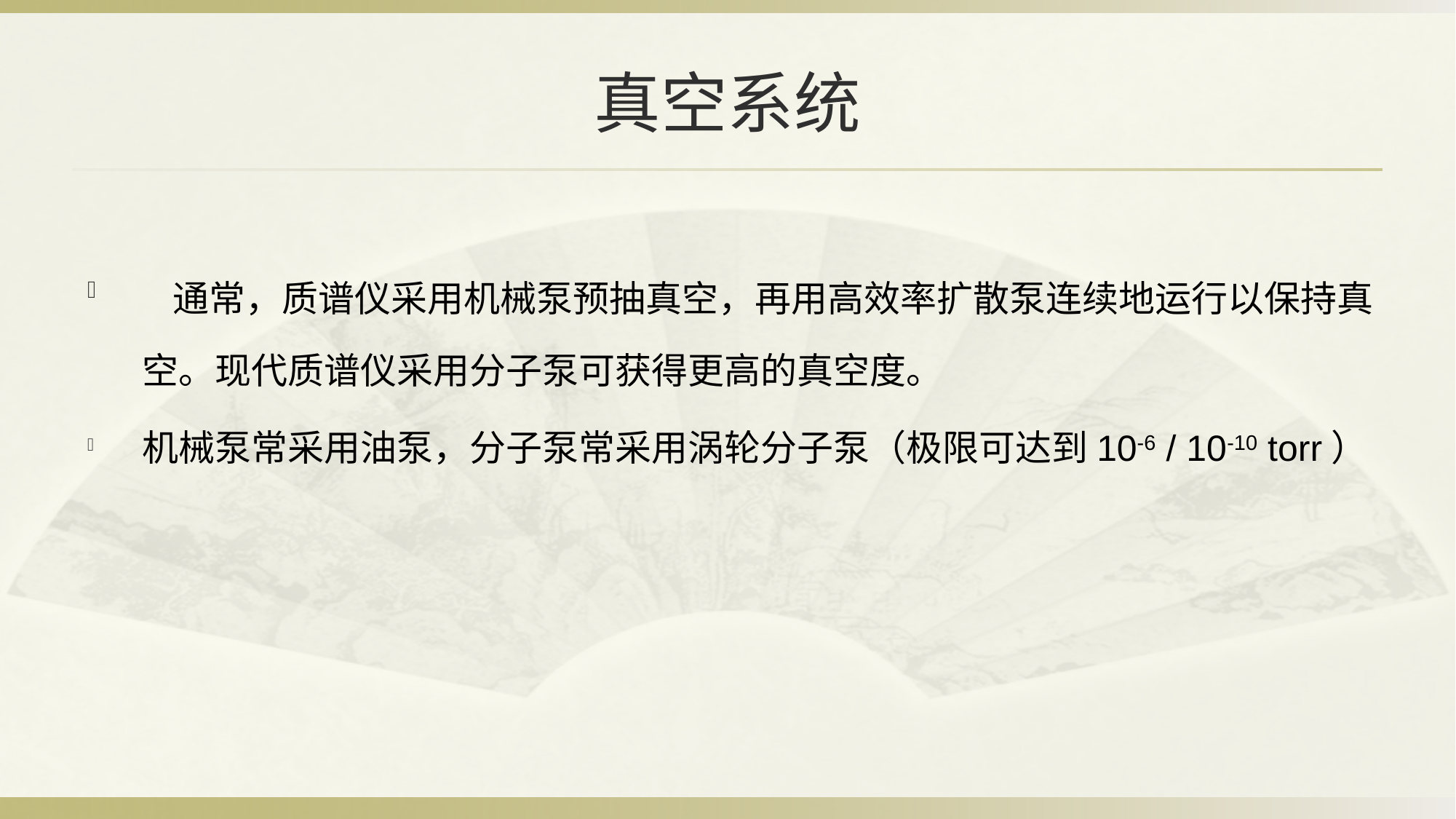

# 真空系统
  通常，质谱仪采用机械泵预抽真空，再用高效率扩散泵连续地运行以保持真空。现代质谱仪采用分子泵可获得更高的真空度。
机械泵常采用油泵，分子泵常采用涡轮分子泵（极限可达到10-6 / 10-10 torr）